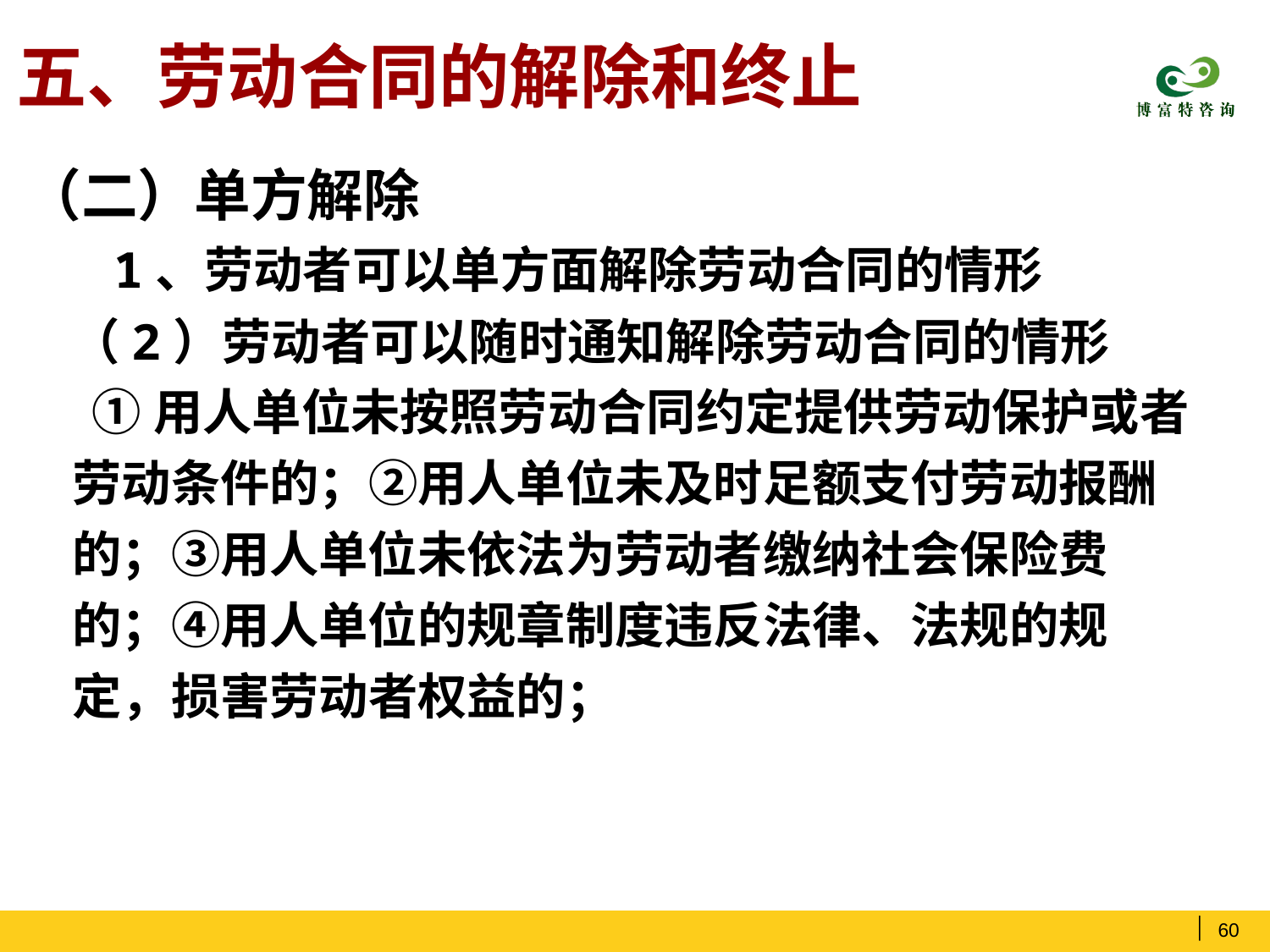

# 五、劳动合同的解除和终止
（二）单方解除
   1、劳动者可以单方面解除劳动合同的情形
   （2）劳动者可以随时通知解除劳动合同的情形
      ①用人单位未按照劳动合同约定提供劳动保护或者劳动条件的；②用人单位未及时足额支付劳动报酬的；③用人单位未依法为劳动者缴纳社会保险费的；④用人单位的规章制度违反法律、法规的规定，损害劳动者权益的；